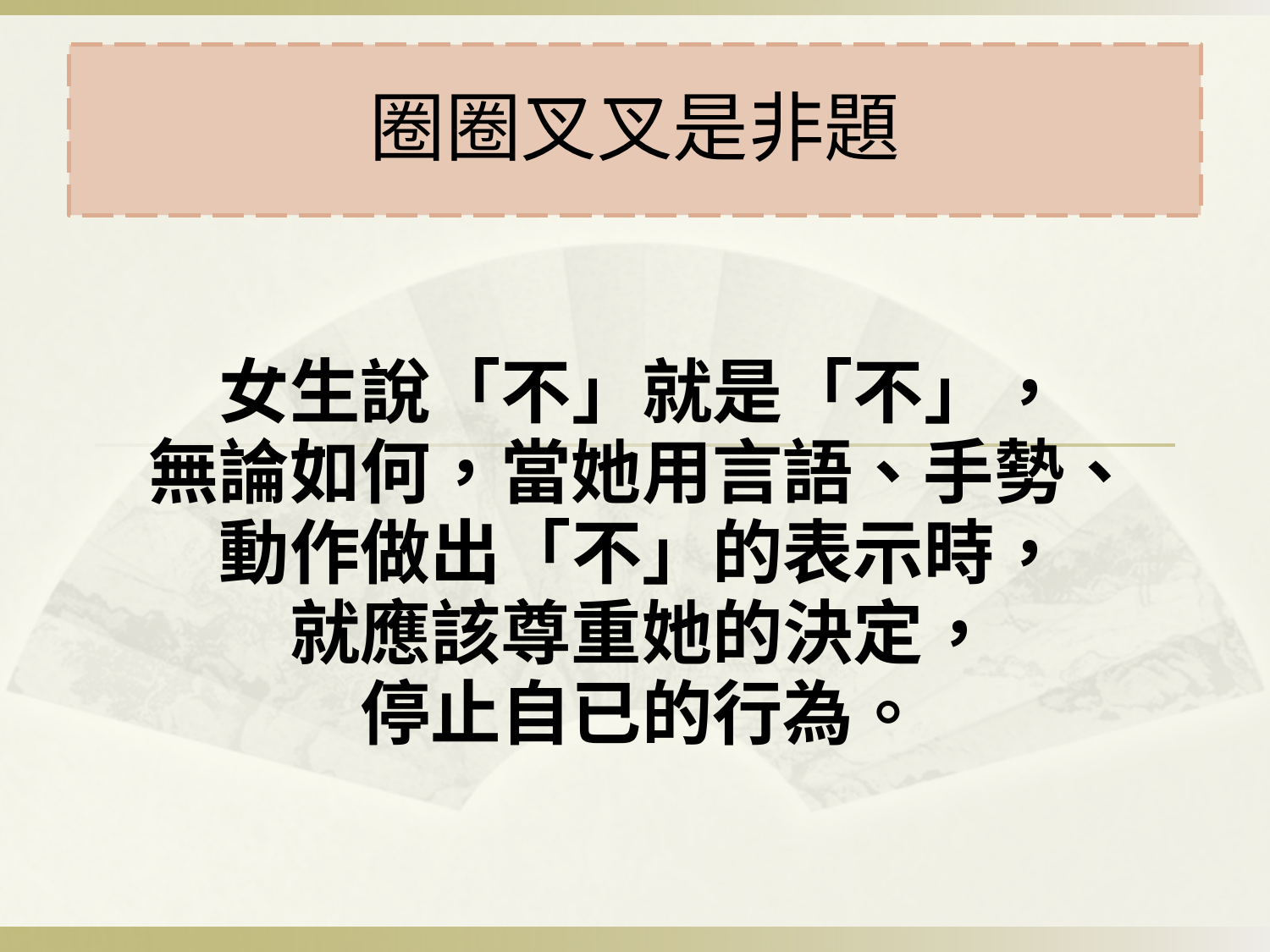

# 圈圈叉叉是非題

女生說「不」就是「不」，
無論如何，當她用言語、手勢、
動作做出「不」的表示時，
就應該尊重她的決定，
停止自已的行為。